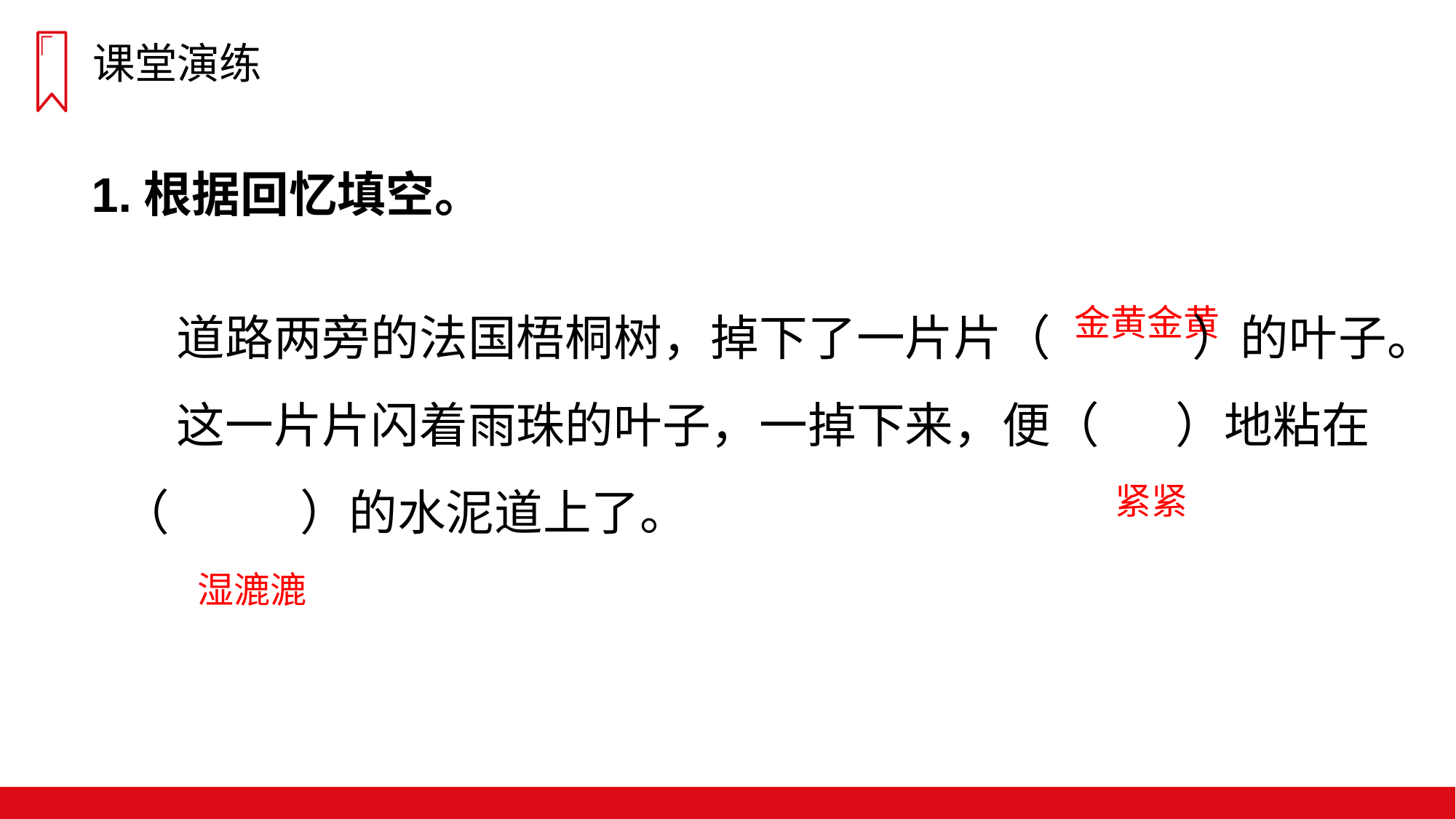

课堂演练
1.根据回忆填空。
    道路两旁的法国梧桐树，掉下了一片片（             ）的叶子。
    这一片片闪着雨珠的叶子，一掉下来，便（       ）地粘在（            ）的水泥道上了。
金黄金黄
紧紧
湿漉漉